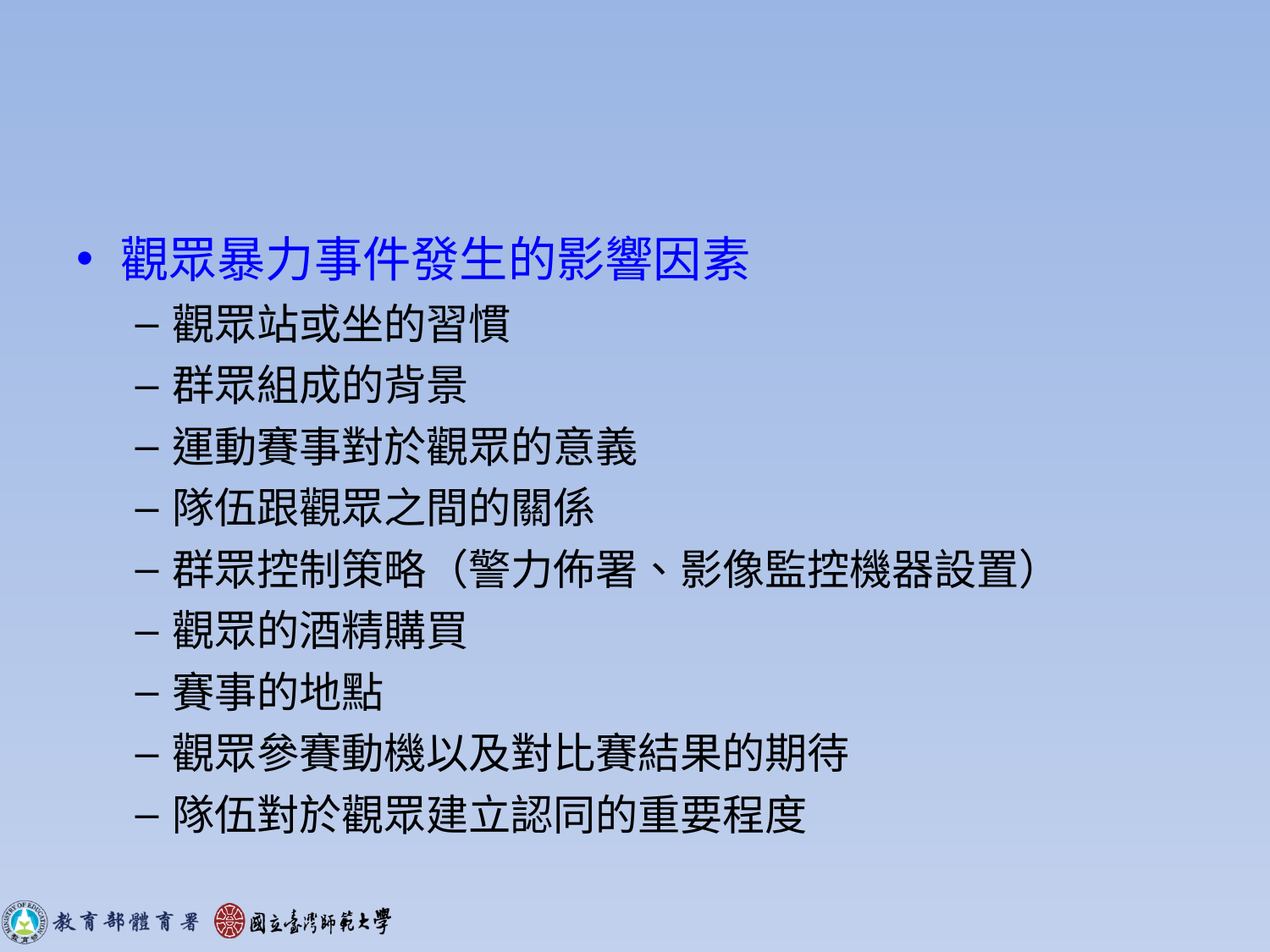

#
觀眾暴力事件發生的影響因素
觀眾站或坐的習慣
群眾組成的背景
運動賽事對於觀眾的意義
隊伍跟觀眾之間的關係
群眾控制策略（警力佈署、影像監控機器設置）
觀眾的酒精購買
賽事的地點
觀眾參賽動機以及對比賽結果的期待
隊伍對於觀眾建立認同的重要程度